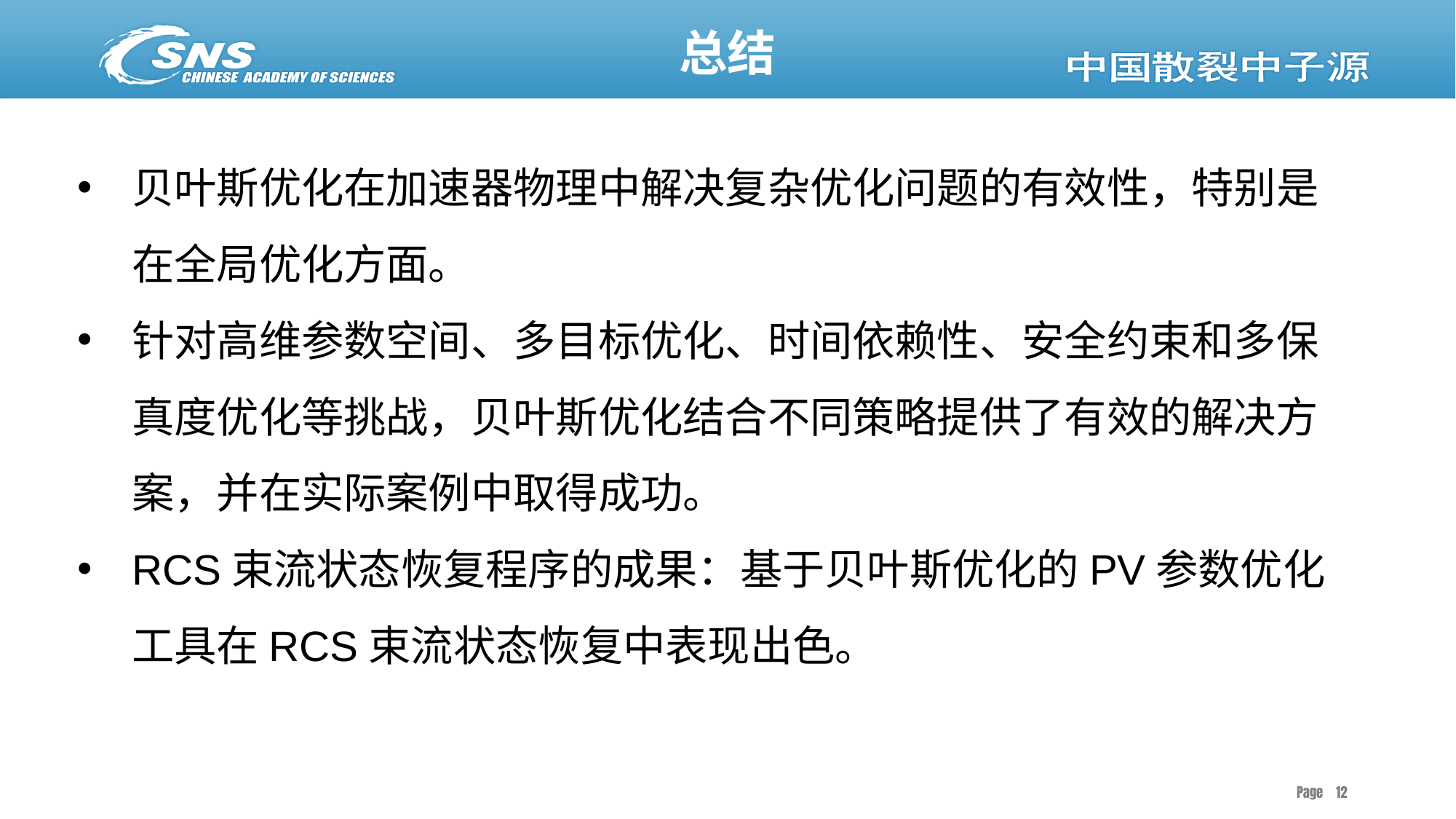

总结
贝叶斯优化在加速器物理中解决复杂优化问题的有效性，特别是在全局优化方面。
针对高维参数空间、多目标优化、时间依赖性、安全约束和多保真度优化等挑战，贝叶斯优化结合不同策略提供了有效的解决方案，并在实际案例中取得成功。
RCS束流状态恢复程序的成果：基于贝叶斯优化的PV参数优化工具在RCS束流状态恢复中表现出色。